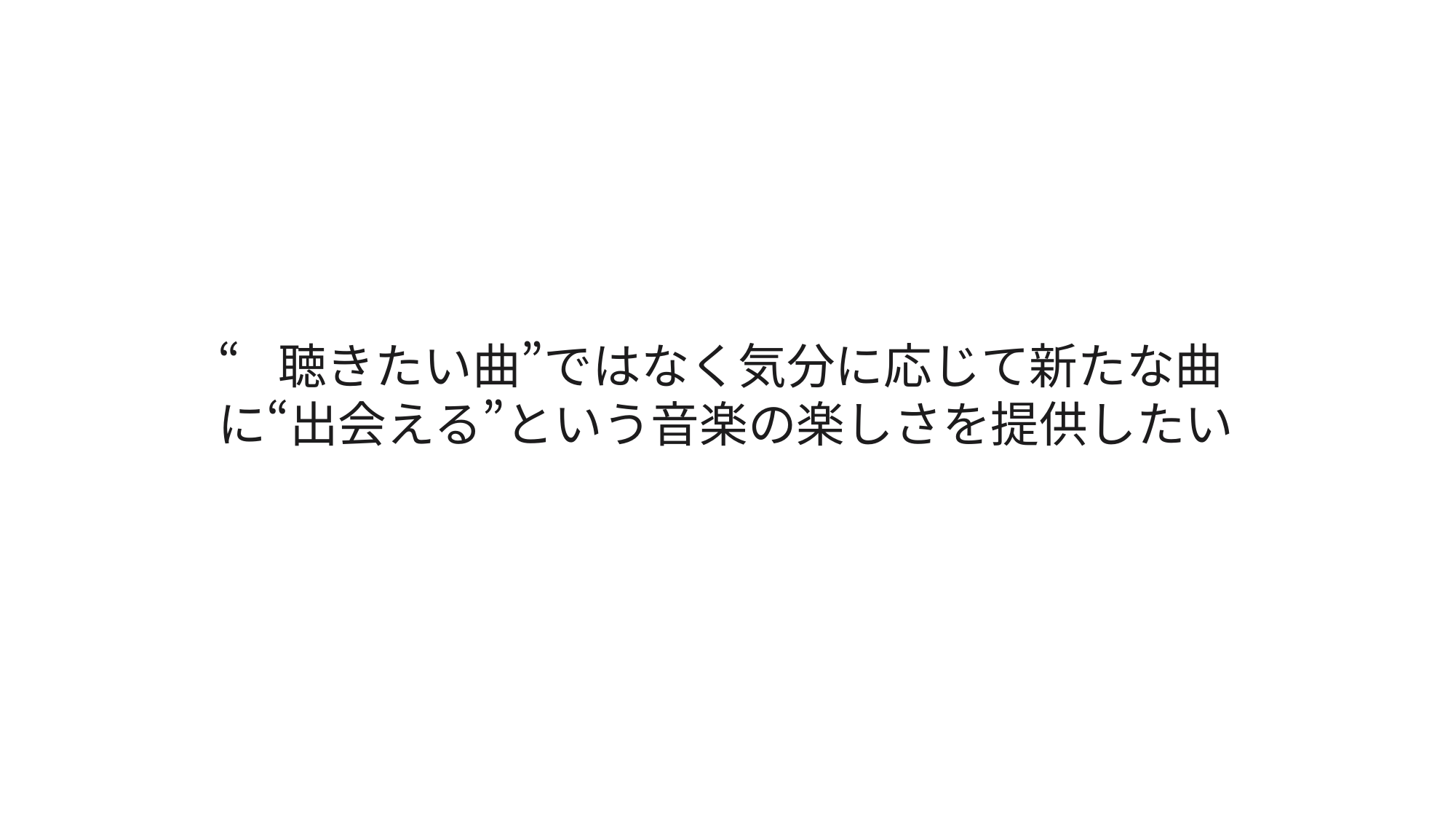

“聴きたい曲”ではなく気分に応じて新たな曲に“出会える”という音楽の楽しさを提供したい